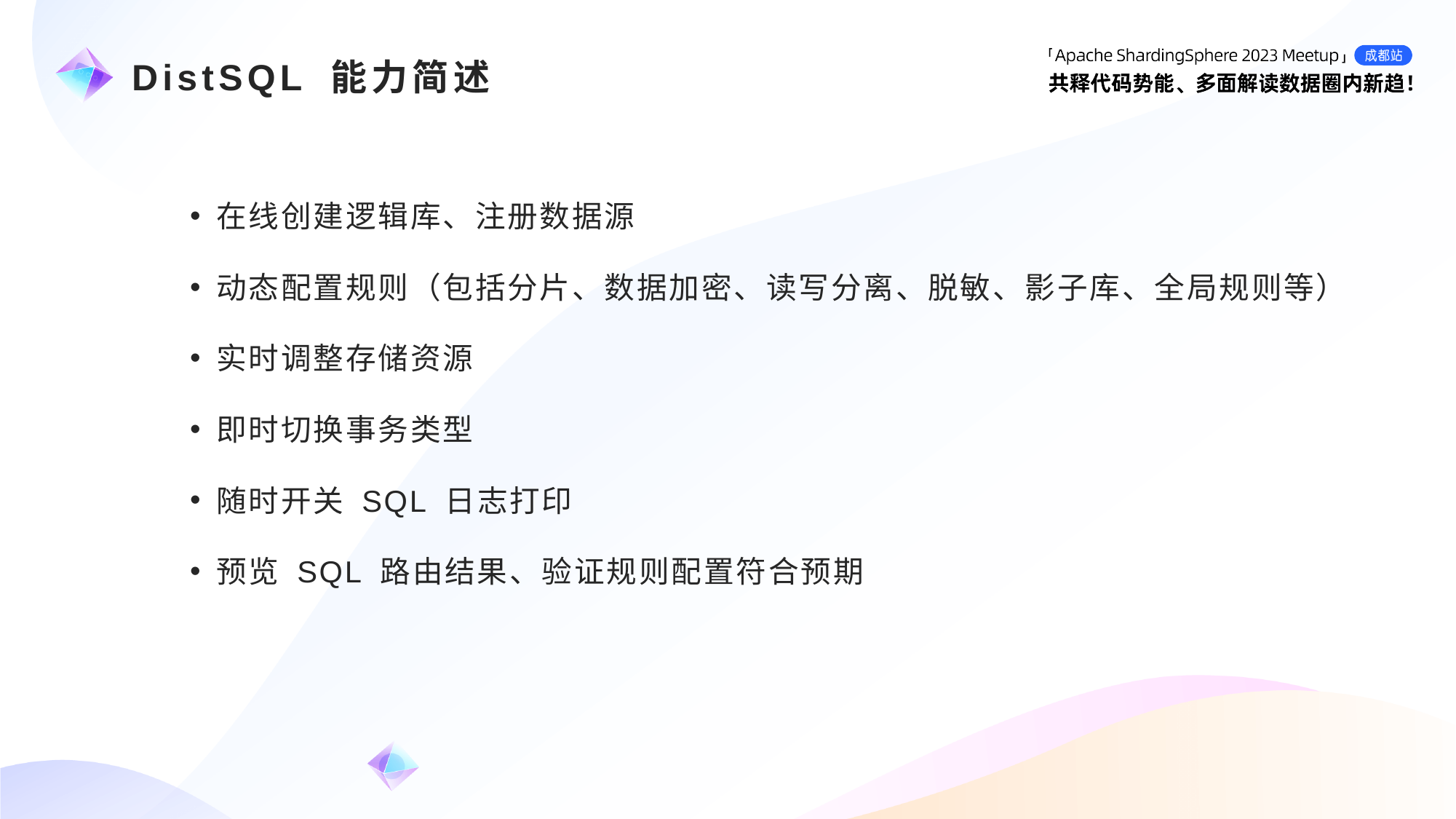

e7d195523061f1c0c2b73831c94a3edc981f60e396d3e182073EE1468018468A7F192AE5E5CD515B6C3125F8AF6E4EE646174E8CF0B46FD19828DCE8CDA3B3A044A74F0E769C5FA8CB87AB6FC303C8BA3785FAC64AF5424764E128FECAE4CC727650C04623638EBB0E38E204334561D5C6A1F0CAD760F6FBB7D9E209A4CCD06739B0CBDF42479AA5F56606813F7B2771
DistSQL 能力简述
 在线创建逻辑库、注册数据源
 动态配置规则（包括分片、数据加密、读写分离、脱敏、影子库、全局规则等）
 实时调整存储资源
 即时切换事务类型
 随时开关 SQL 日志打印
 预览 SQL 路由结果、验证规则配置符合预期